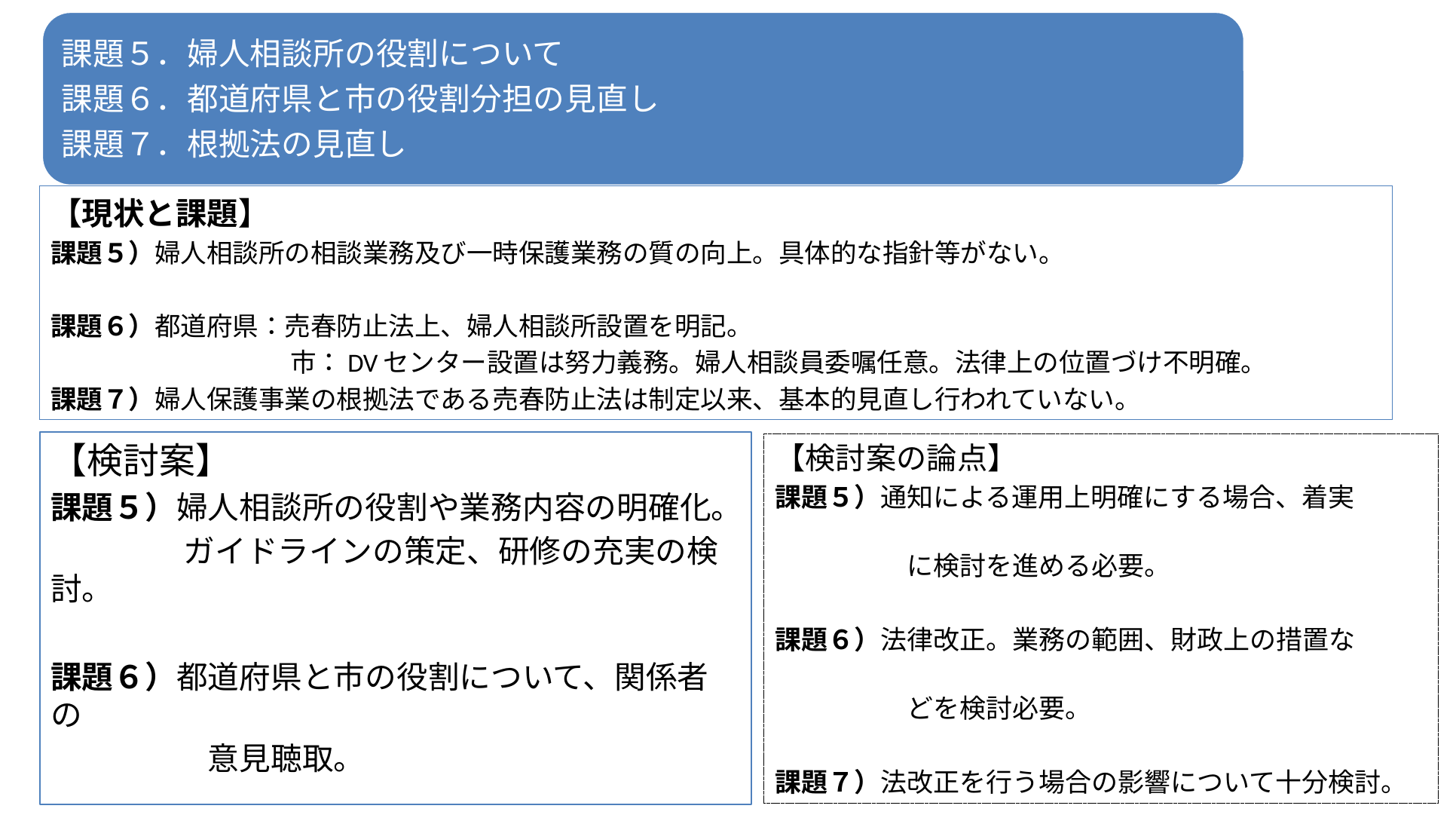

課題５．婦人相談所の役割について
課題６．都道府県と市の役割分担の見直し
課題７．根拠法の見直し
【現状と課題】
課題５）婦人相談所の相談業務及び一時保護業務の質の向上。具体的な指針等がない。

課題６）都道府県：売春防止法上、婦人相談所設置を明記。
　　　　　　　　　 市：DVセンター設置は努力義務。婦人相談員委嘱任意。法律上の位置づけ不明確。
課題７）婦人保護事業の根拠法である売春防止法は制定以来、基本的見直し行われていない。
【検討案】
課題５）婦人相談所の役割や業務内容の明確化。
        　　 ガイドラインの策定、研修の充実の検討。

課題６）都道府県と市の役割について、関係者の
　　　　　意見聴取。

課題７）新たな法制度の検討。
【検討案の論点】
課題５）通知による運用上明確にする場合、着実
　　　　　に検討を進める必要。

課題６）法律改正。業務の範囲、財政上の措置な
　　　　　どを検討必要。

課題７）法改正を行う場合の影響について十分検討。